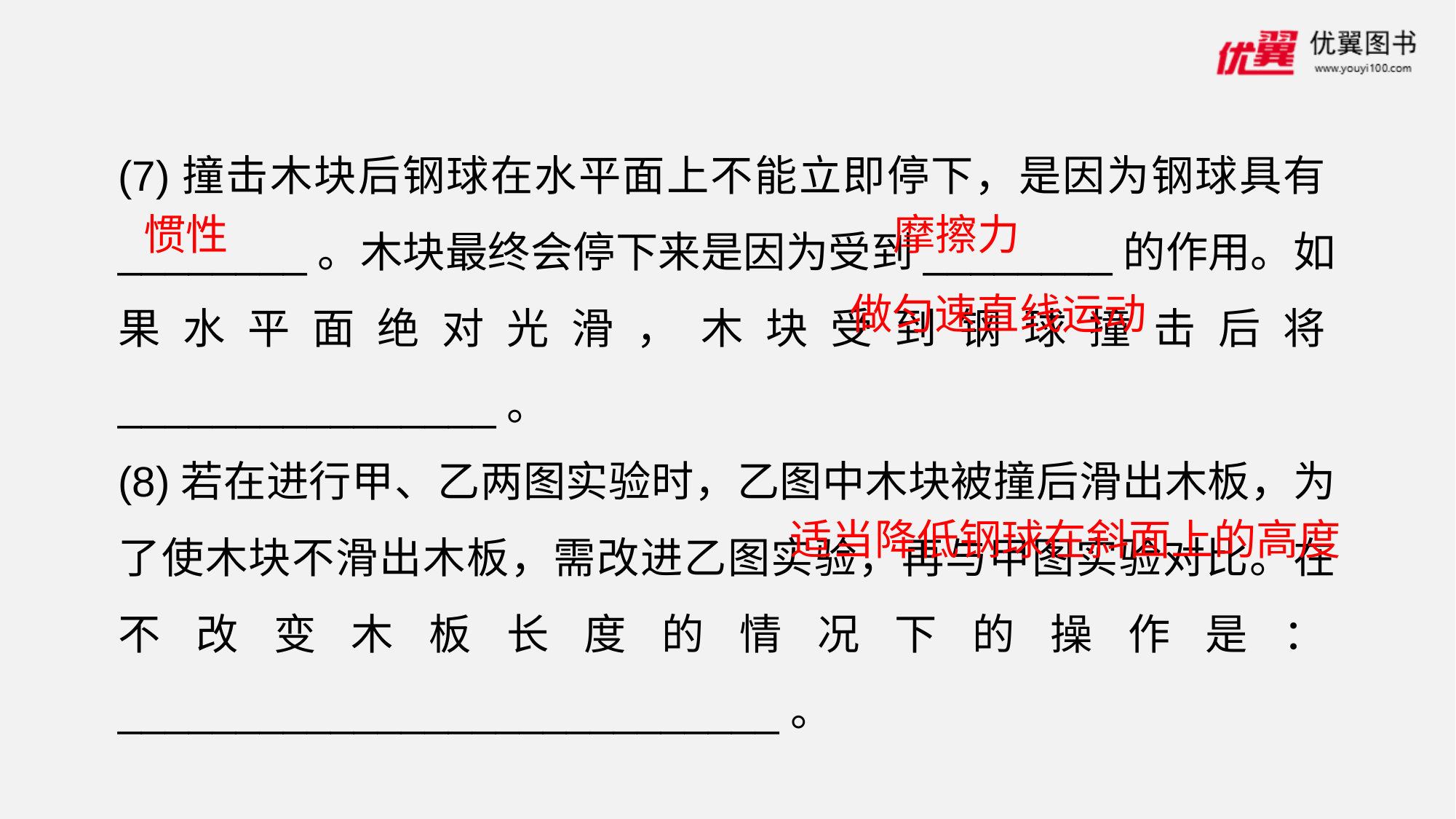

(7)撞击木块后钢球在水平面上不能立即停下，是因为钢球具有________。木块最终会停下来是因为受到________的作用。如果水平面绝对光滑，木块受到钢球撞击后将________________。
(8)若在进行甲、乙两图实验时，乙图中木块被撞后滑出木板，为了使木块不滑出木板，需改进乙图实验，再与甲图实验对比。在不改变木板长度的情况下的操作是：____________________________。

惯性
摩擦力
做匀速直线运动
适当降低钢球在斜面上的高度